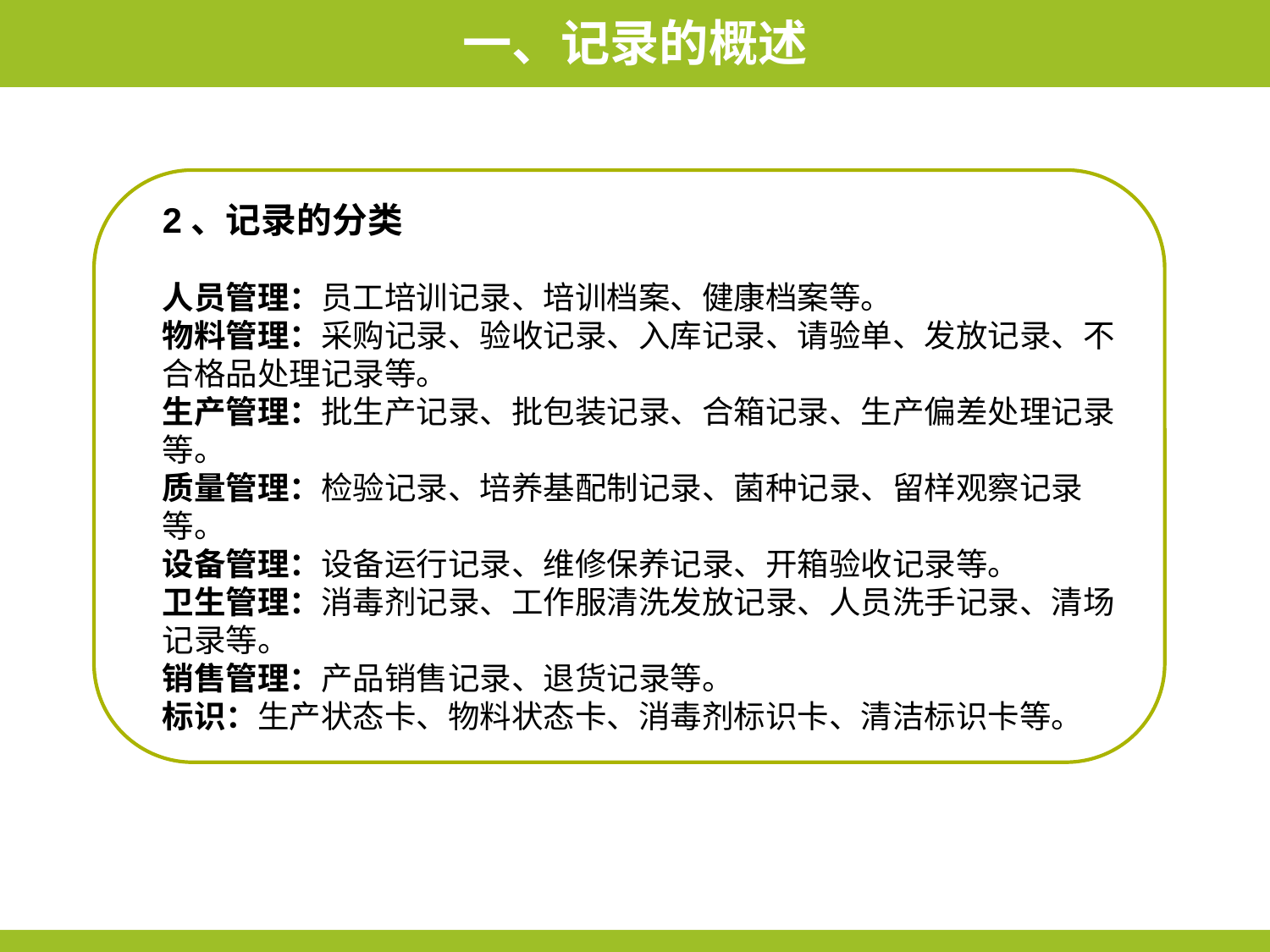

# 一、记录的概述
2、记录的分类

人员管理：员工培训记录、培训档案、健康档案等。
物料管理：采购记录、验收记录、入库记录、请验单、发放记录、不合格品处理记录等。
生产管理：批生产记录、批包装记录、合箱记录、生产偏差处理记录等。
质量管理：检验记录、培养基配制记录、菌种记录、留样观察记录等。
设备管理：设备运行记录、维修保养记录、开箱验收记录等。
卫生管理：消毒剂记录、工作服清洗发放记录、人员洗手记录、清场记录等。
销售管理：产品销售记录、退货记录等。
标识：生产状态卡、物料状态卡、消毒剂标识卡、清洁标识卡等。